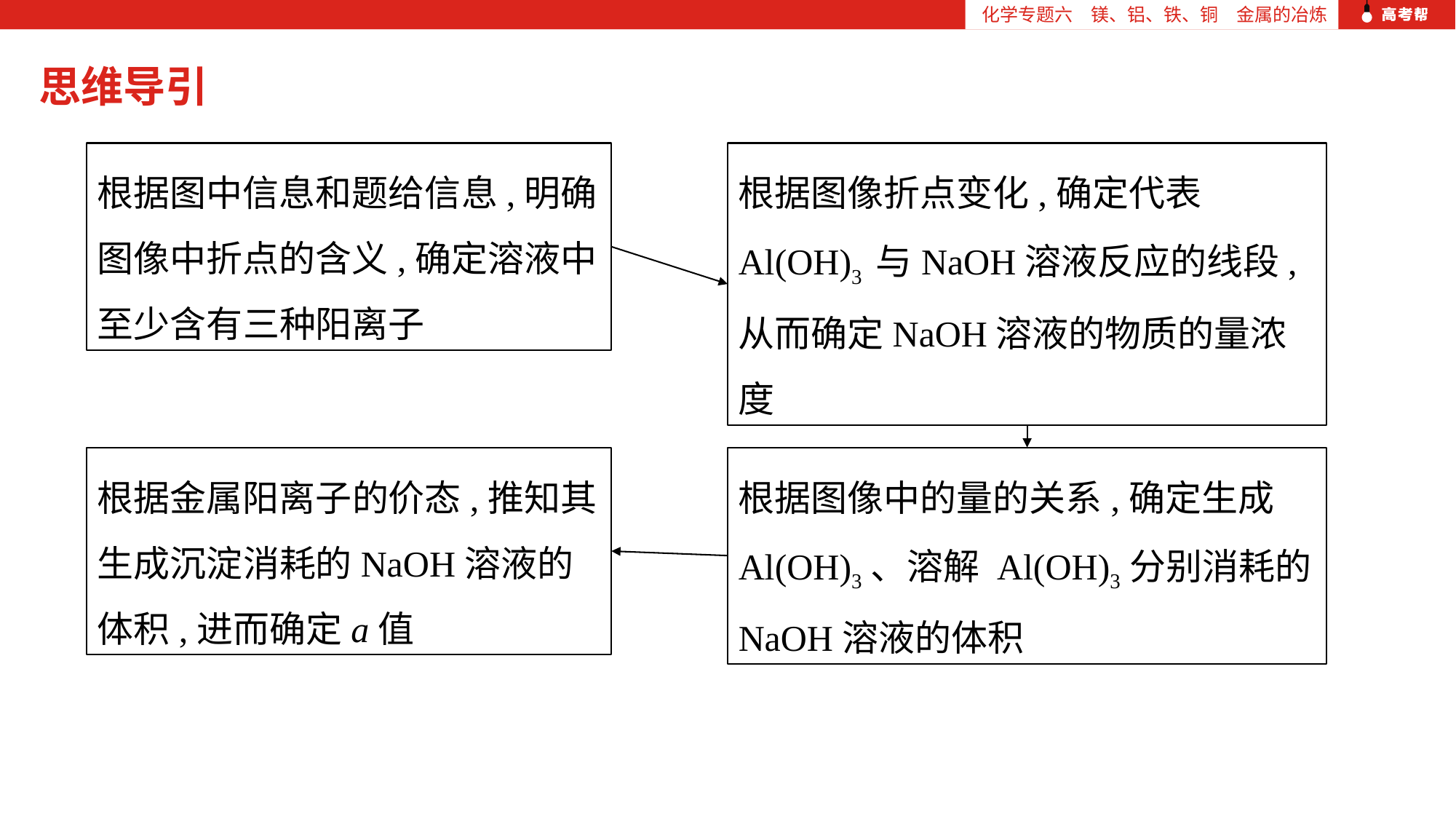

化学专题六　镁、铝、铁、铜　金属的冶炼

思维导引
根据图中信息和题给信息,明确图像中折点的含义,确定溶液中至少含有三种阳离子
根据图像折点变化,确定代表Al(OH)3 与NaOH溶液反应的线段,从而确定NaOH溶液的物质的量浓度
根据金属阳离子的价态,推知其生成沉淀消耗的NaOH溶液的体积,进而确定a值
根据图像中的量的关系,确定生成Al(OH)3、溶解 Al(OH)3分别消耗的NaOH溶液的体积